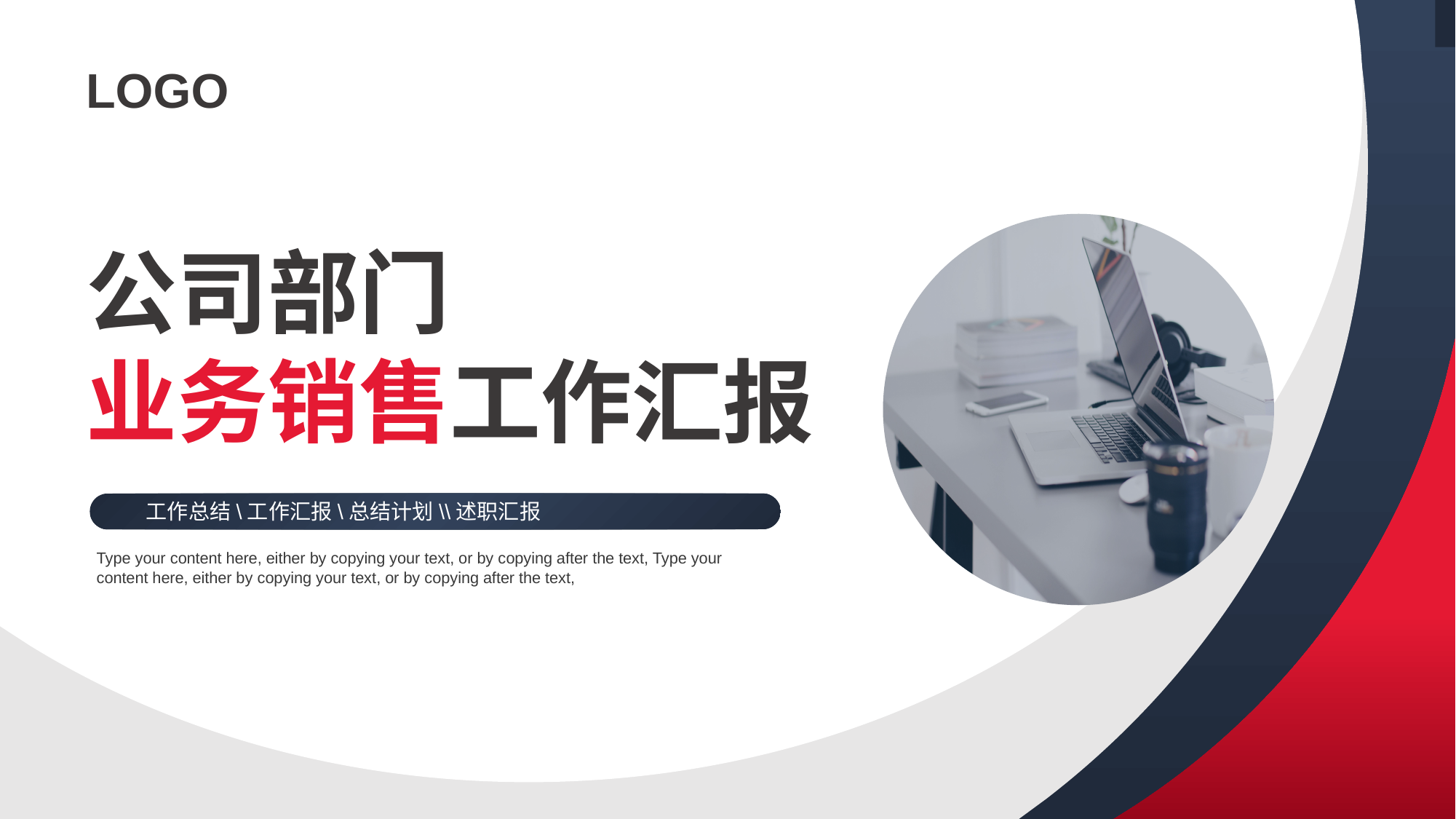

LOGO
公司部门
业务销售工作汇报
工作总结\工作汇报\总结计划\\述职汇报

Type your content here, either by copying your text, or by copying after the text, Type your content here, either by copying your text, or by copying after the text,